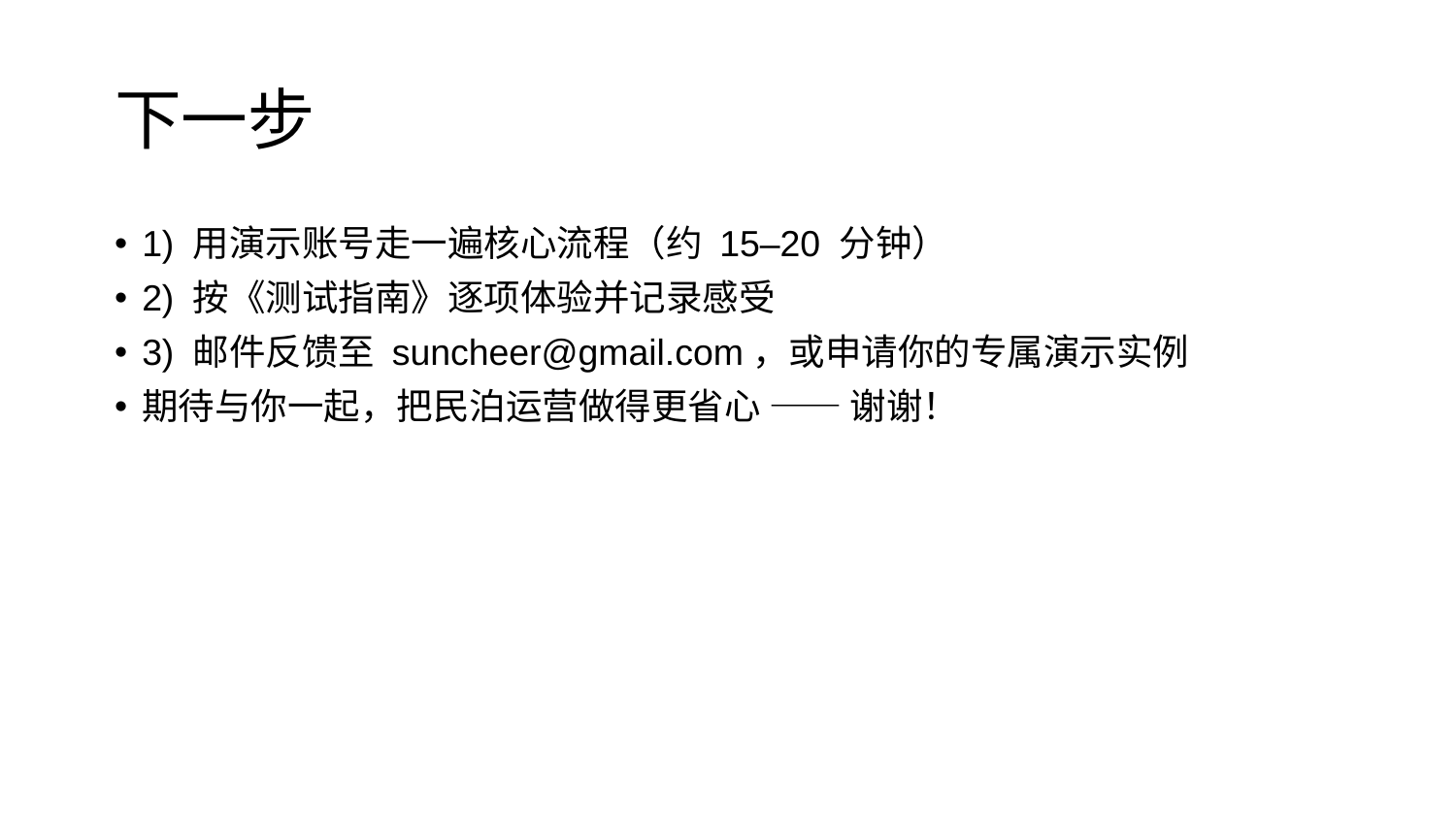

# 下一步
1) 用演示账号走一遍核心流程（约 15–20 分钟）
2) 按《测试指南》逐项体验并记录感受
3) 邮件反馈至 suncheer@gmail.com，或申请你的专属演示实例
期待与你一起，把民泊运营做得更省心 —— 谢谢！